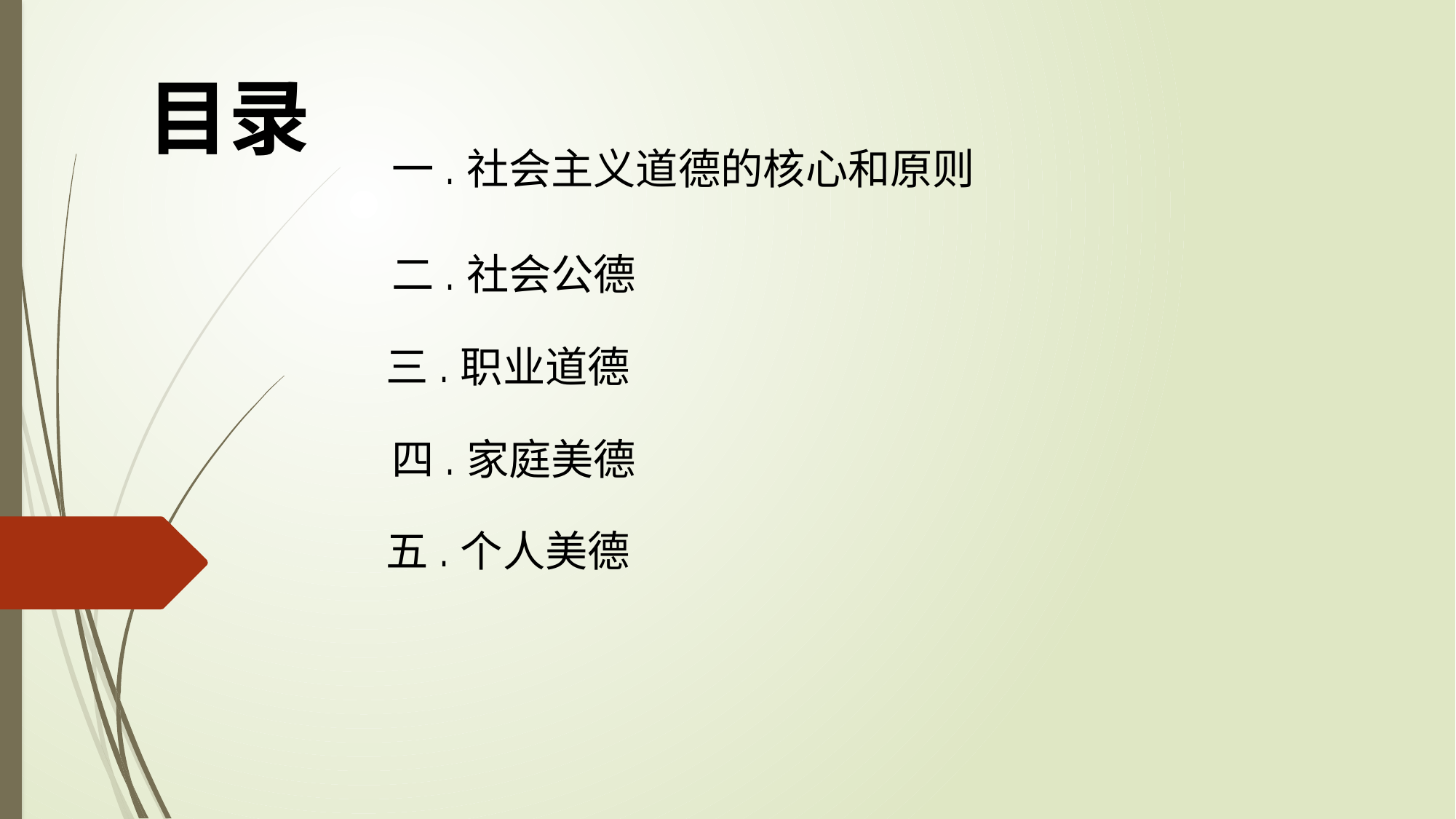

目录
一.社会主义道德的核心和原则
二.社会公德
三.职业道德
四.家庭美德
五.个人美德